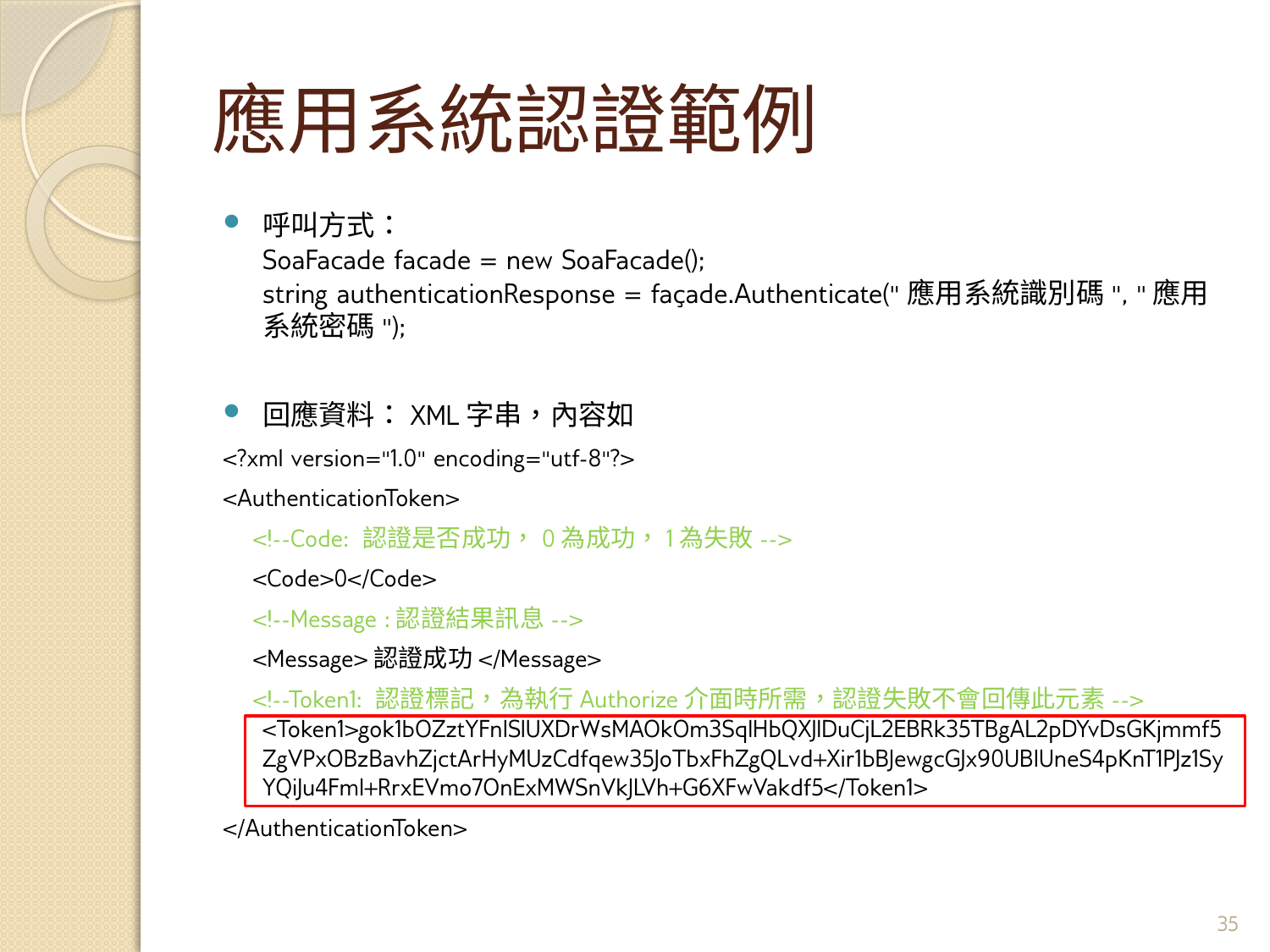

# 應用系統認證範例
呼叫方式：
SoaFacade facade = new SoaFacade();
string authenticationResponse = façade.Authenticate("應用系統識別碼", "應用系統密碼");

回應資料：XML字串，內容如
<?xml version="1.0" encoding="utf-8"?>
<AuthenticationToken>
    <!--Code: 認證是否成功，0為成功，1為失敗-->
    <Code>0</Code>
    <!--Message :認證結果訊息-->
    <Message>認證成功</Message>
    <!--Token1: 認證標記，為執行Authorize介面時所需，認證失敗不會回傳此元素-->    <Token1>gok1bOZztYFnISlUXDrWsMAOkOm3SqlHbQXJlDuCjL2EBRk35TBgAL2pDYvDsGKjmmf5ZgVPxOBzBavhZjctArHyMUzCdfqew35JoTbxFhZgQLvd+Xir1bBJewgcGJx90UBIUneS4pKnT1PJz1SyYQiJu4FmI+RrxEVmo7OnExMWSnVkJLVh+G6XFwVakdf5</Token1>
</AuthenticationToken>

35